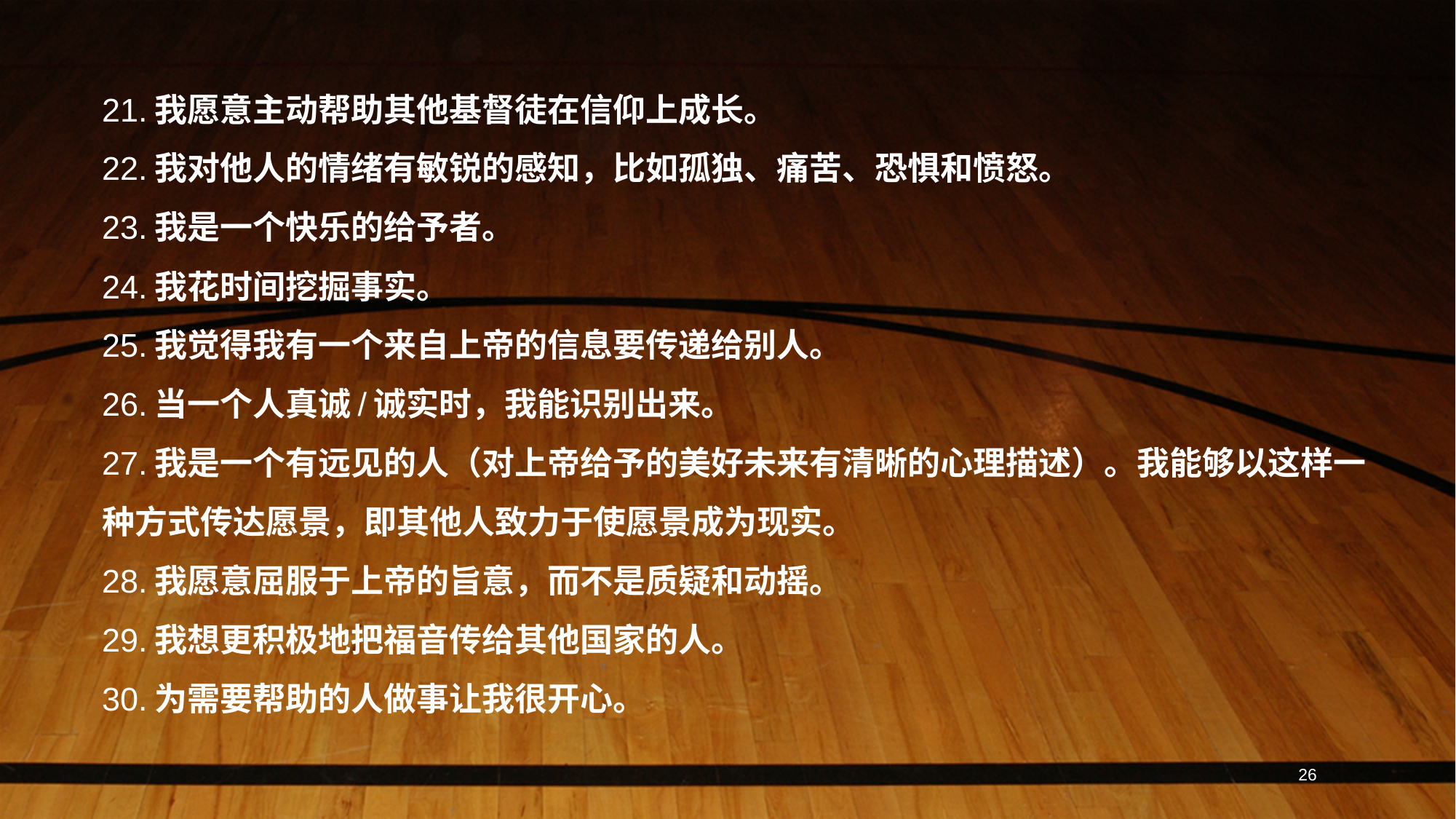

21.我愿意主动帮助其他基督徒在信仰上成长。
22.我对他人的情绪有敏锐的感知，比如孤独、痛苦、恐惧和愤怒。
23.我是一个快乐的给予者。
24.我花时间挖掘事实。
25.我觉得我有一个来自上帝的信息要传递给别人。
26.当一个人真诚/诚实时，我能识别出来。
27.我是一个有远见的人（对上帝给予的美好未来有清晰的心理描述）。我能够以这样一
种方式传达愿景，即其他人致力于使愿景成为现实。
28.我愿意屈服于上帝的旨意，而不是质疑和动摇。
29.我想更积极地把福音传给其他国家的人。
30.为需要帮助的人做事让我很开心。
26